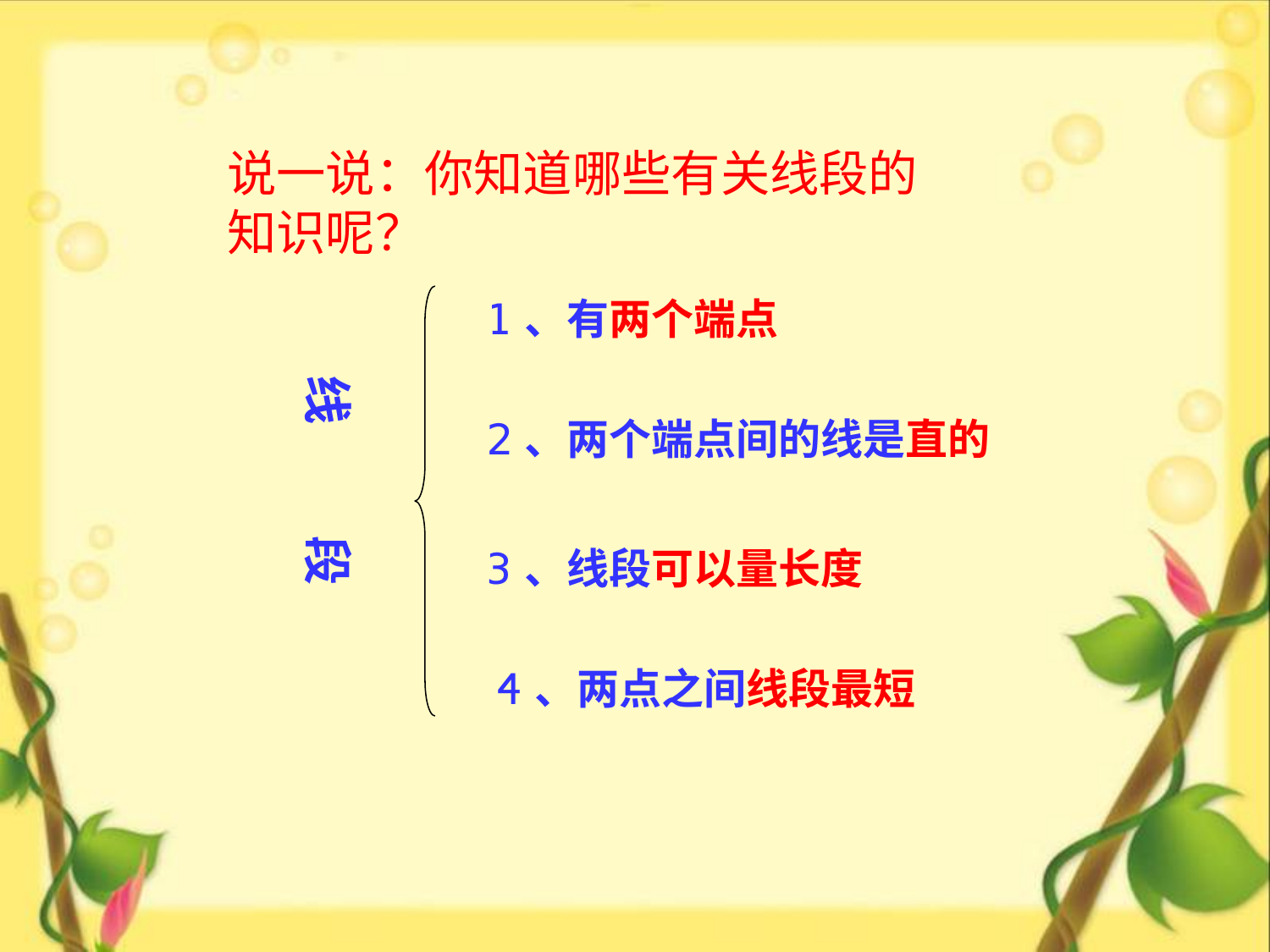

说一说：你知道哪些有关线段的知识呢？

1、有两个端点
    线          段
2、两个端点间的线是直的
3、线段可以量长度
4、两点之间线段最短